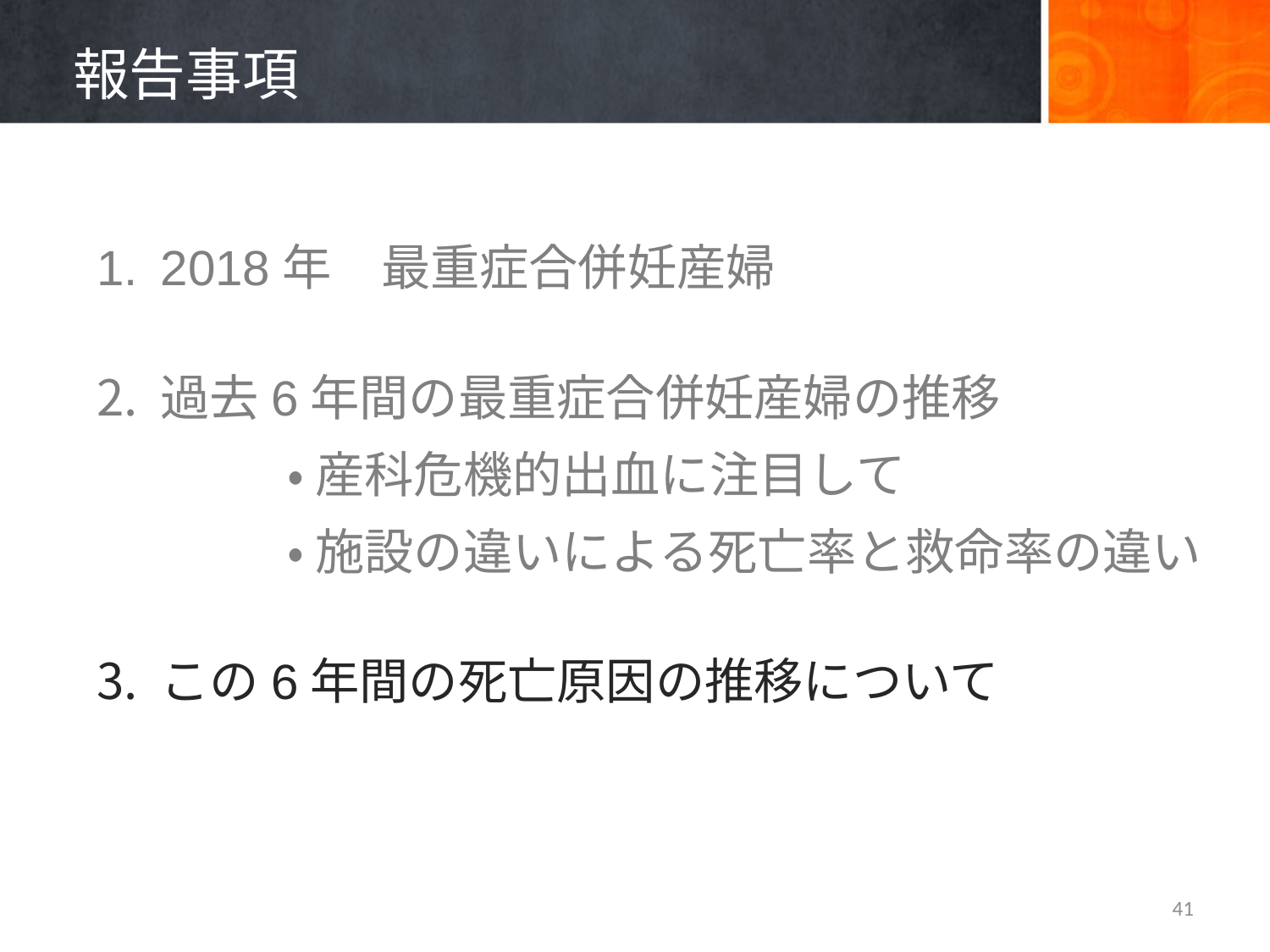

# 報告事項
2018年　最重症合併妊産婦
過去6年間の最重症合併妊産婦の推移			・ 産科危機的出血に注目して				・ 施設の違いによる死亡率と救命率の違い
この6年間の死亡原因の推移について
41